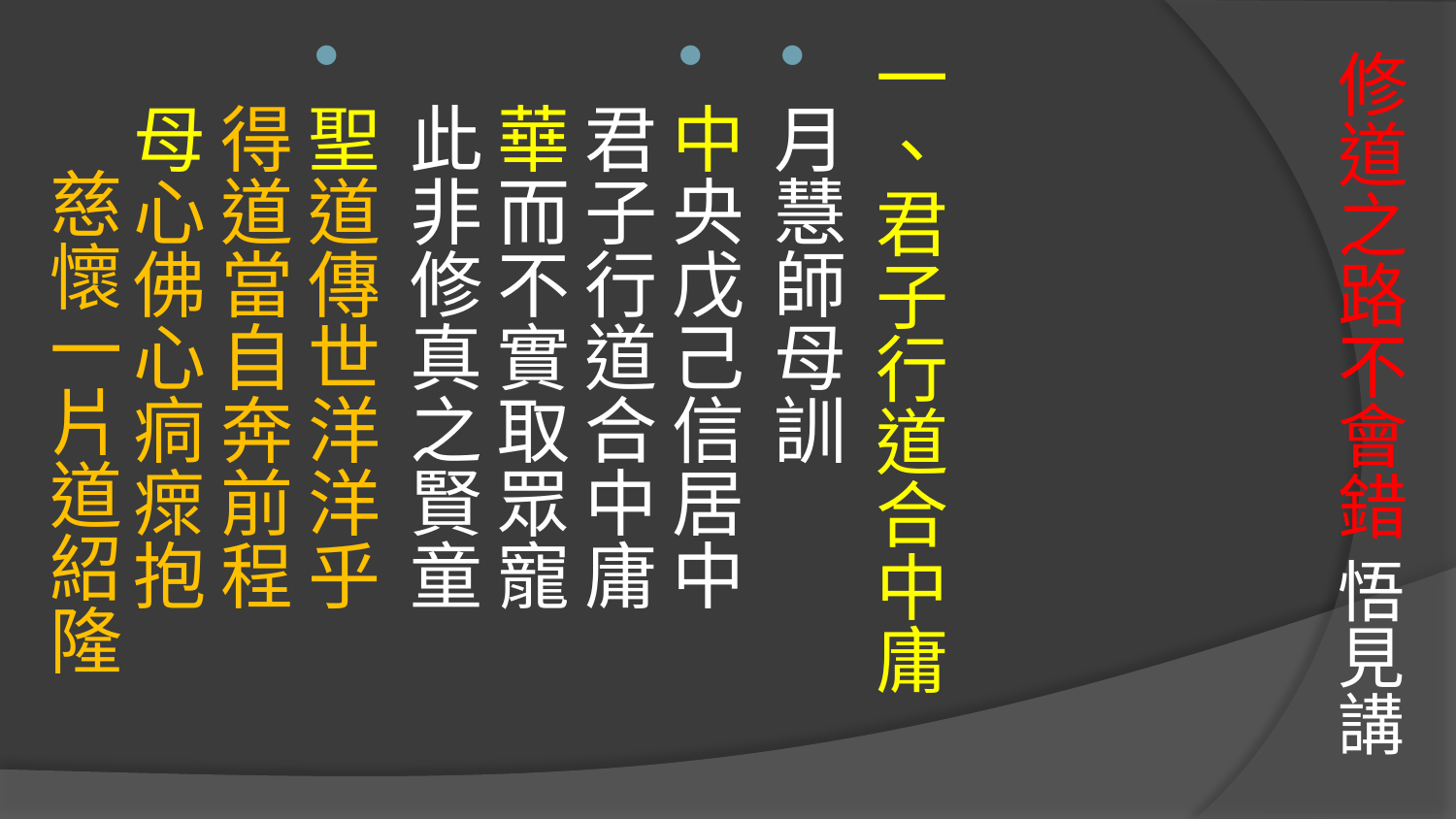

# 修道之路不會錯 悟見講
一、君子行道合中庸
月慧師母訓
中央戊己信居中　  君子行道合中庸
華而不實取眾寵　  此非修真之賢童
聖道傳世洋洋乎　       得道當自奔前程
母心佛心痌瘝抱　           慈懷一片道紹隆